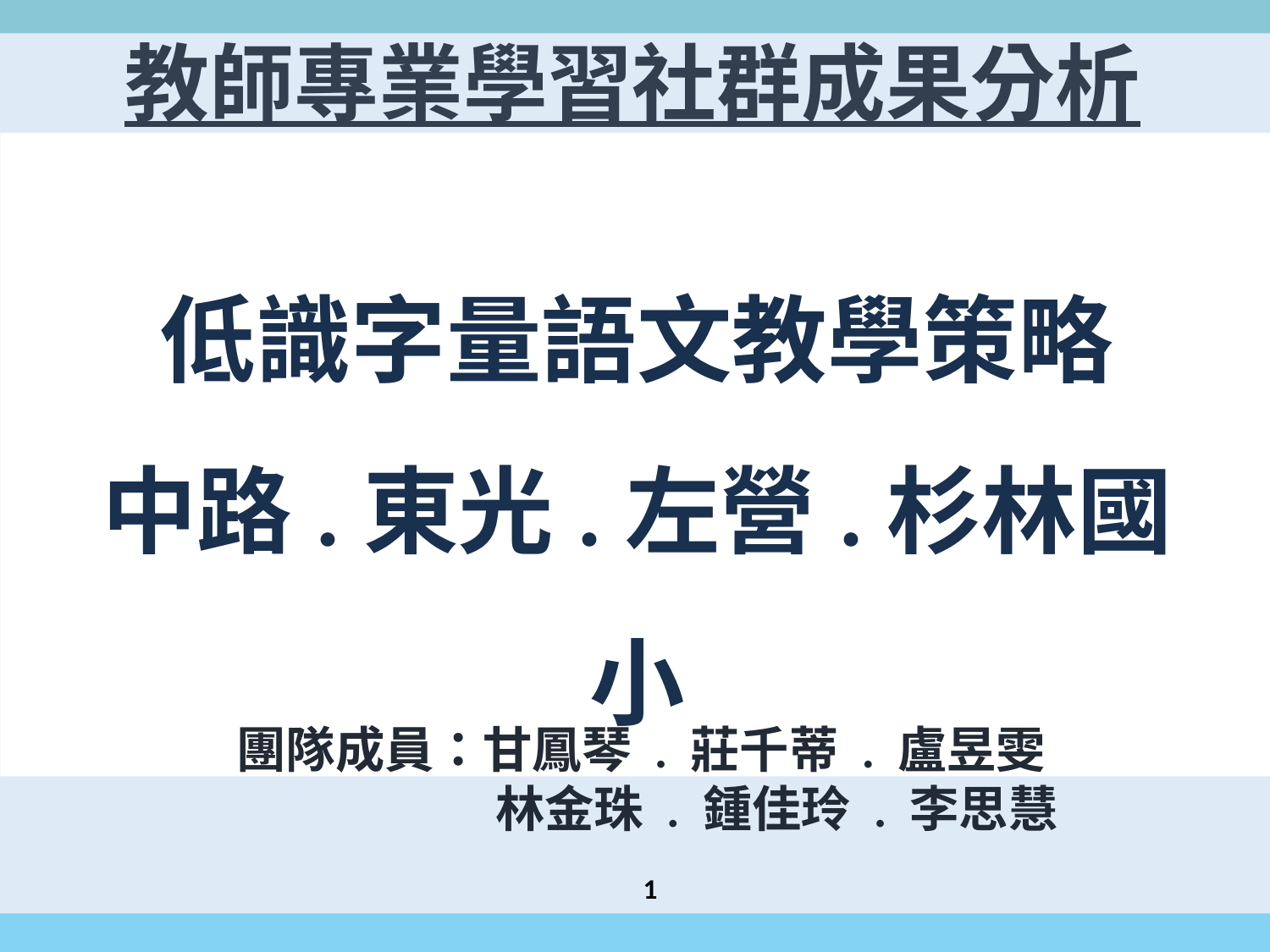

教師專業學習社群成果分析

低識字量語文教學策略
中路.東光.左營.杉林國小
團隊成員：甘鳳琴 . 莊千蒂 . 盧昱雯
                      林金珠 . 鍾佳玲 . 李思慧
1